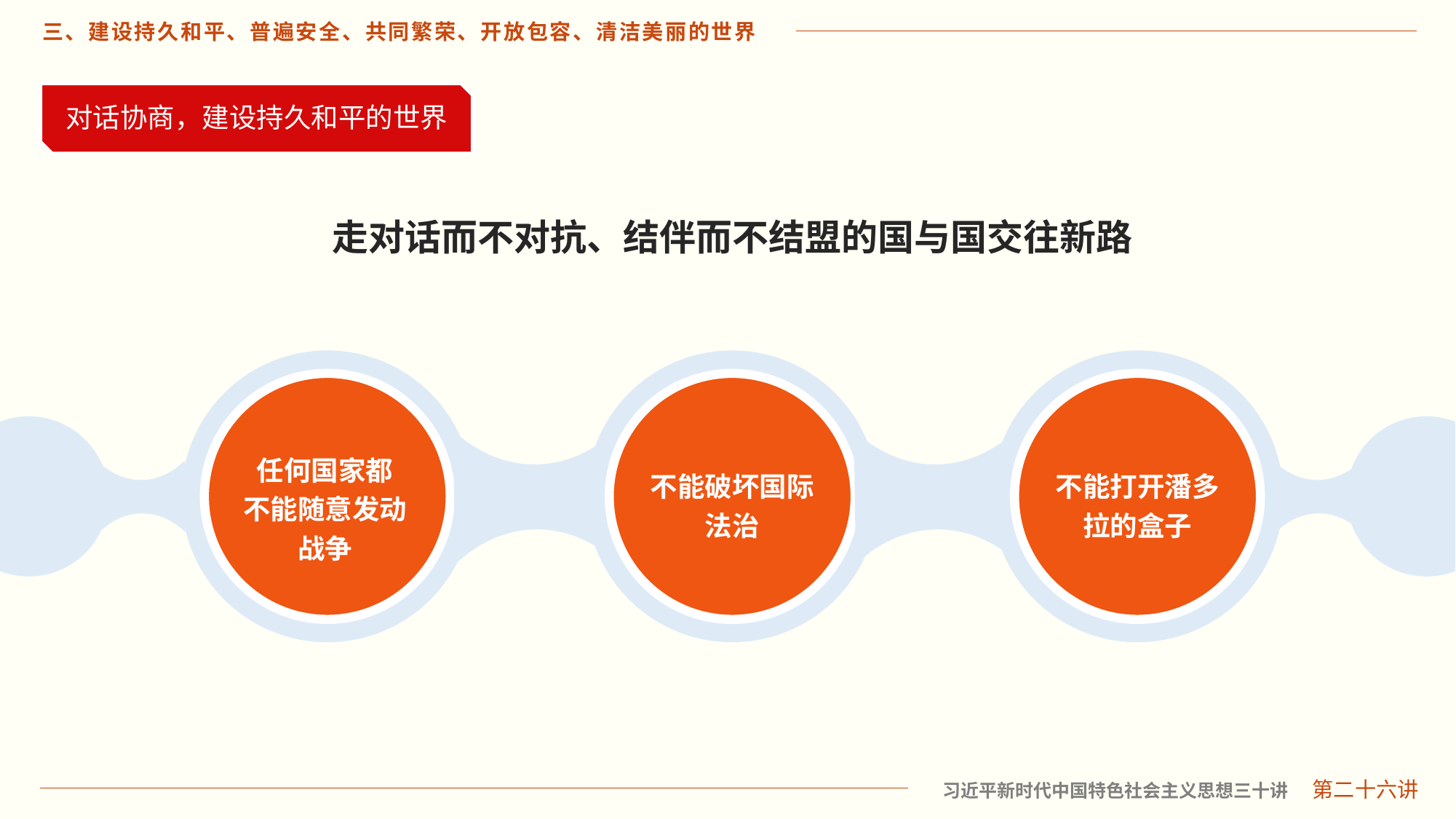

对话协商，建设持久和平的世界
走对话而不对抗、结伴而不结盟的国与国交往新路

任何国家都
不能随意发动
战争
不能破坏国际
法治
不能打开潘多拉的盒子